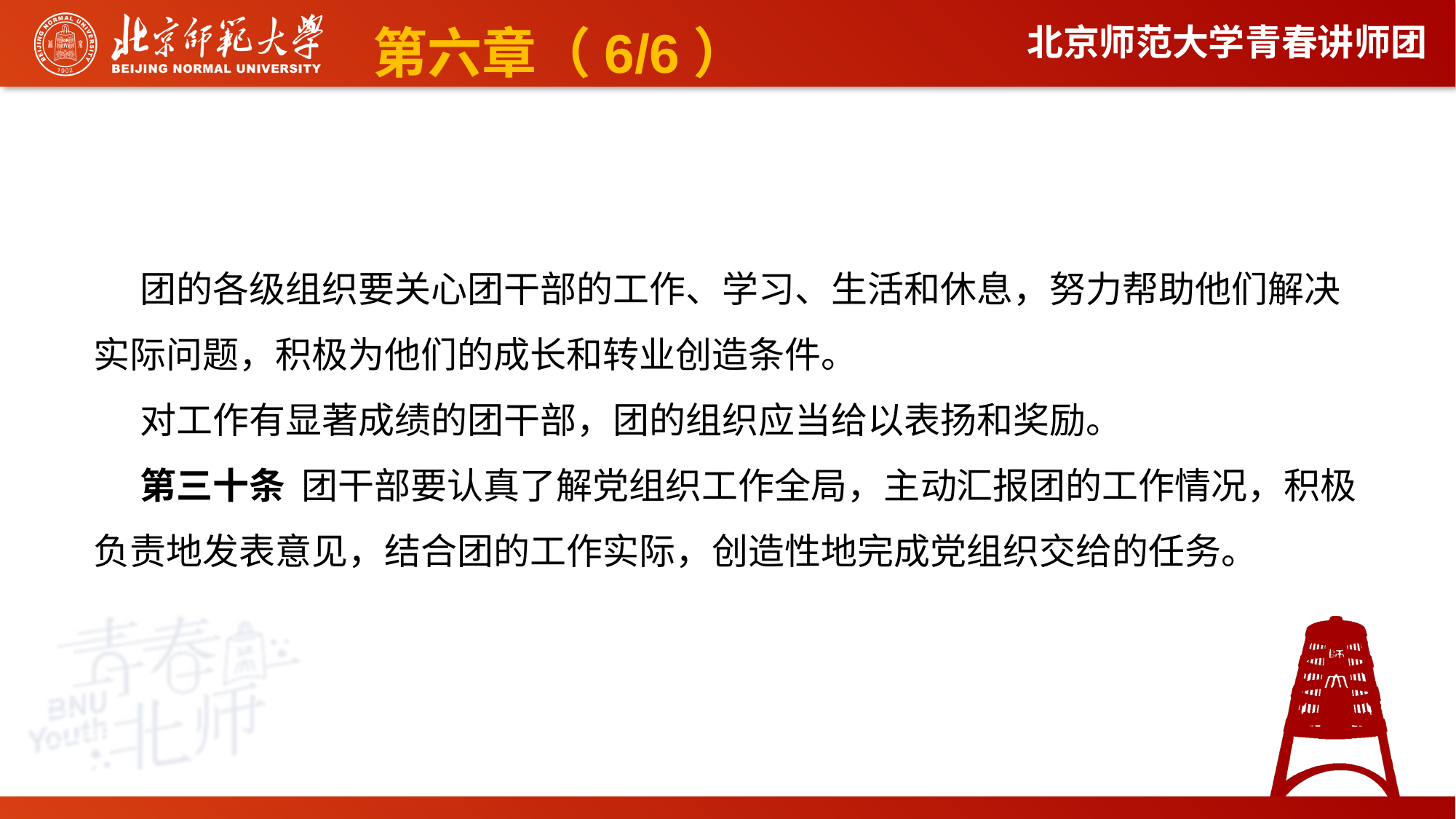

第六章（6/6）

团的各级组织要关心团干部的工作、学习、生活和休息，努力帮助他们解决实际问题，积极为他们的成长和转业创造条件。
对工作有显著成绩的团干部，团的组织应当给以表扬和奖励。
第三十条  团干部要认真了解党组织工作全局，主动汇报团的工作情况，积极负责地发表意见，结合团的工作实际，创造性地完成党组织交给的任务。